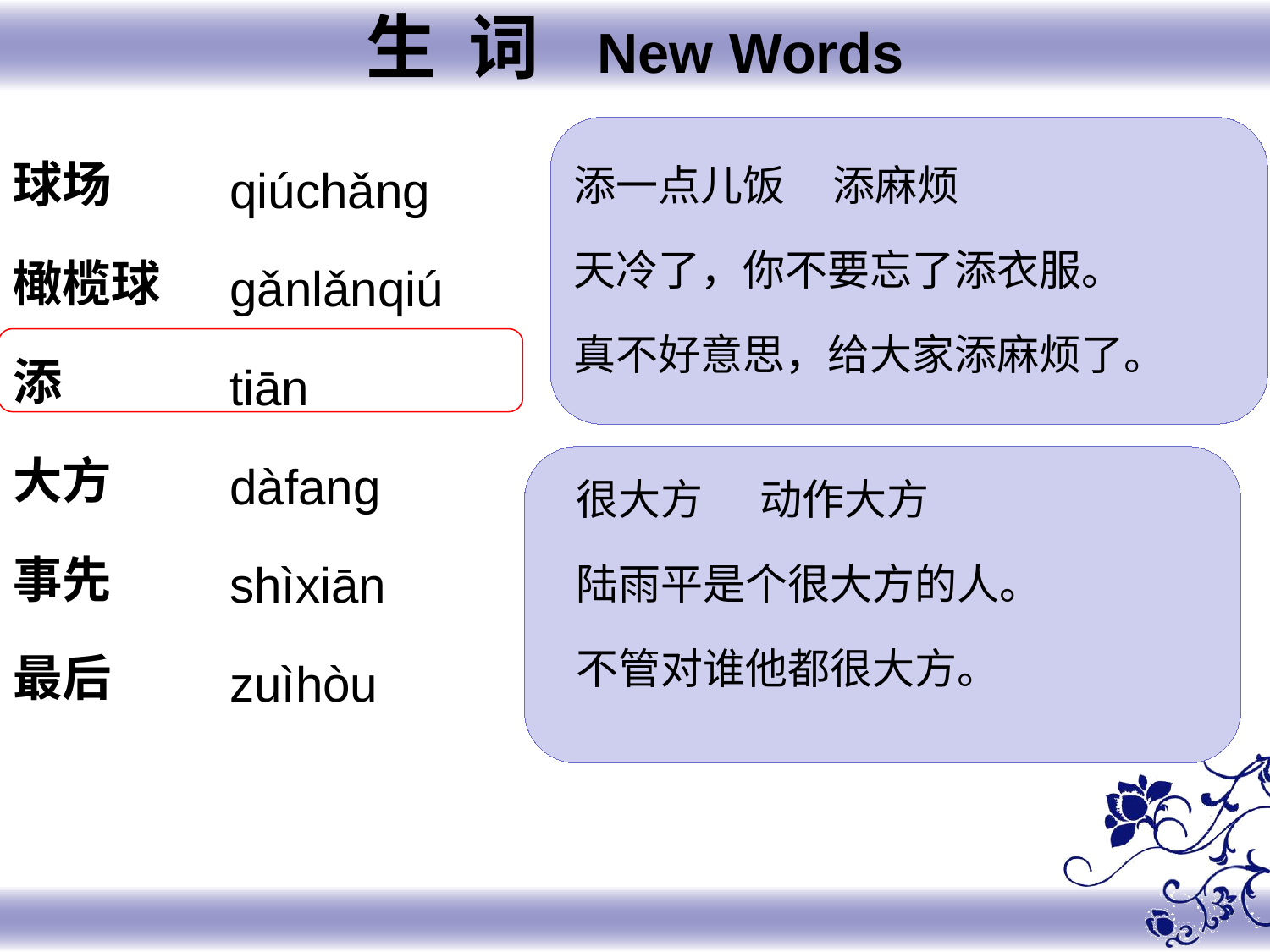

生  词   New Words
球场
橄榄球
添
大方
事先
最后

qiúchǎng
gǎnlǎnqiú
tiān
dàfang
shìxiān
zuìhòu

添一点儿饭     添麻烦
天冷了，你不要忘了添衣服。
真不好意思，给大家添麻烦了。

很大方      动作大方
陆雨平是个很大方的人。
不管对谁他都很大方。